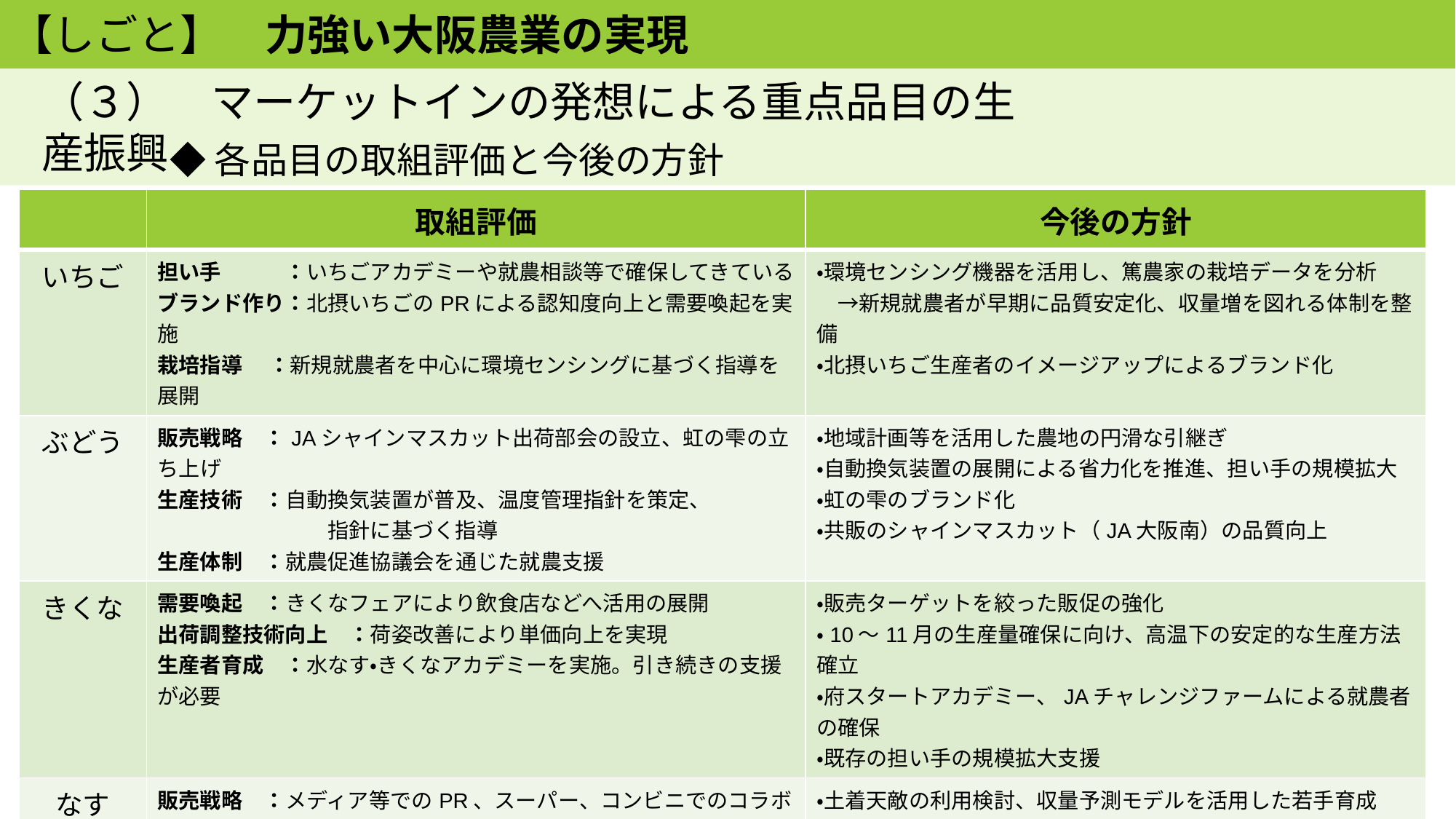

【しごと】　力強い大阪農業の実現

（３）　マーケットインの発想による重点品目の生産振興
◆各品目の取組評価と今後の方針
|  | 取組評価 | 今後の方針 |
| --- | --- | --- |
| いちご | 担い手　　　：いちごアカデミーや就農相談等で確保してきている ブランド作り：北摂いちごのPRによる認知度向上と需要喚起を実施 栽培指導　 ：新規就農者を中心に環境センシングに基づく指導を展開 | ・環境センシング機器を活用し、篤農家の栽培データを分析 　→新規就農者が早期に品質安定化、収量増を図れる体制を整備 ・北摂いちご生産者のイメージアップによるブランド化 |
| ぶどう | 販売戦略　：JAシャインマスカット出荷部会の設立、虹の雫の立ち上げ 生産技術　：自動換気装置が普及、温度管理指針を策定、 　　　　　　　　指針に基づく指導 生産体制　：就農促進協議会を通じた就農支援 | ・地域計画等を活用した農地の円滑な引継ぎ ・自動換気装置の展開による省力化を推進、担い手の規模拡大 ・虹の雫のブランド化 ・共販のシャインマスカット（JA大阪南）の品質向上 |
| きくな | 需要喚起　：きくなフェアにより飲食店などへ活用の展開 出荷調整技術向上　：荷姿改善により単価向上を実現 生産者育成　：水なす・きくなアカデミーを実施。引き続きの支援が必要 | ・販売ターゲットを絞った販促の強化 ・10～11月の生産量確保に向け、高温下の安定的な生産方法確立 ・府スタートアカデミー、JAチャレンジファームによる就農者の確保 ・既存の担い手の規模拡大支援 |
| なす | 販売戦略　：メディア等でのPR、スーパー、コンビニでのコラボ商品販売 生産技術　：総合防除の実施、自動換気装置導入（電源の問題等有） 生産体制　：農業塾による地域の参入者の確保、 　　　　　　　　４Hクラブ活動のサポートでの若手育成 | ・土着天敵の利用検討、収量予測モデルを活用した若手育成 ・きらめき農業塾等の支援により地域の主要経営体への雇用支援 ・雇用後の独立支援 ・焼け果対策への支援 |
| えだまめ | 八尾えだまめのブランド作り　：飲食店や市場へのPRによる需要創出　　　　　　　　　　　　　　　　　 多収技術等の栽培指導　：食味や高温のため多収性品種導入も限定的 農地確保および担い手育成　：JAによる農地マッチングの推進 | ・産地拡大ではなく産地維持への取組が必要 ・八尾えだまめのブランド化の整理、新たな販路開拓 ・新たな担い手の確保に向けた支援 |
21